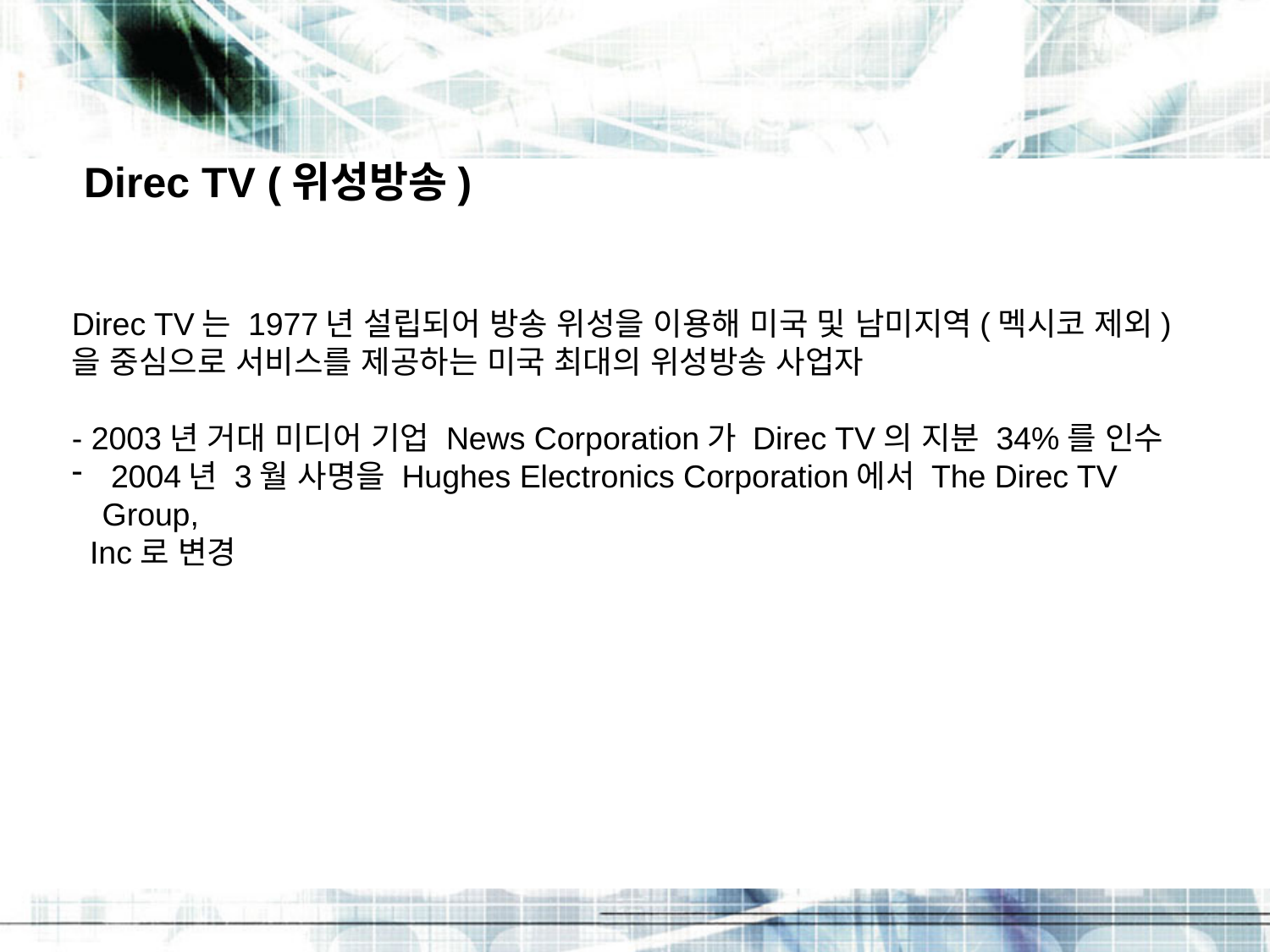

Direc TV (위성방송)
Direc TV는 1977년 설립되어 방송 위성을 이용해 미국 및 남미지역(멕시코 제외)을 중심으로 서비스를 제공하는 미국 최대의 위성방송 사업자

- 2003년 거대 미디어 기업 News Corporation가 Direc TV의 지분 34%를 인수
 2004년 3월 사명을 Hughes Electronics Corporation에서 The Direc TV Group,
  Inc로 변경